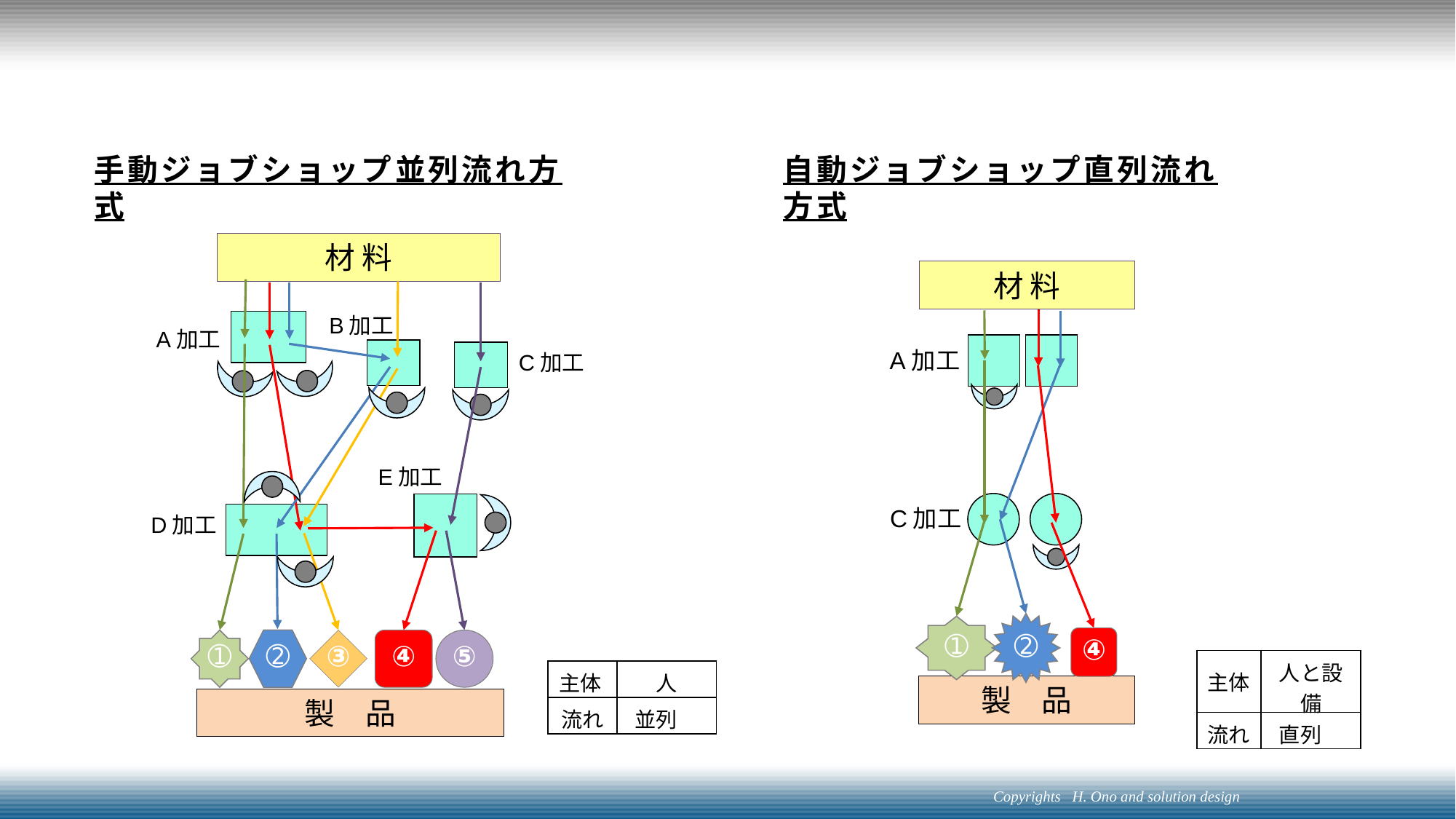

#
手動ジョブショップ並列流れ方式
自動ジョブショップ直列流れ方式
材 料
材 料
➀
③
⑤
➁
④
B加工
④
➀
➁

A加工

A加工

C加工

E加工

C加工

D加工

| 主体 | 人と設備 |
| --- | --- |
| 流れ | 直列 |
| 主体 | 人 |
| --- | --- |
| 流れ | 並列 |
製　品
製　品